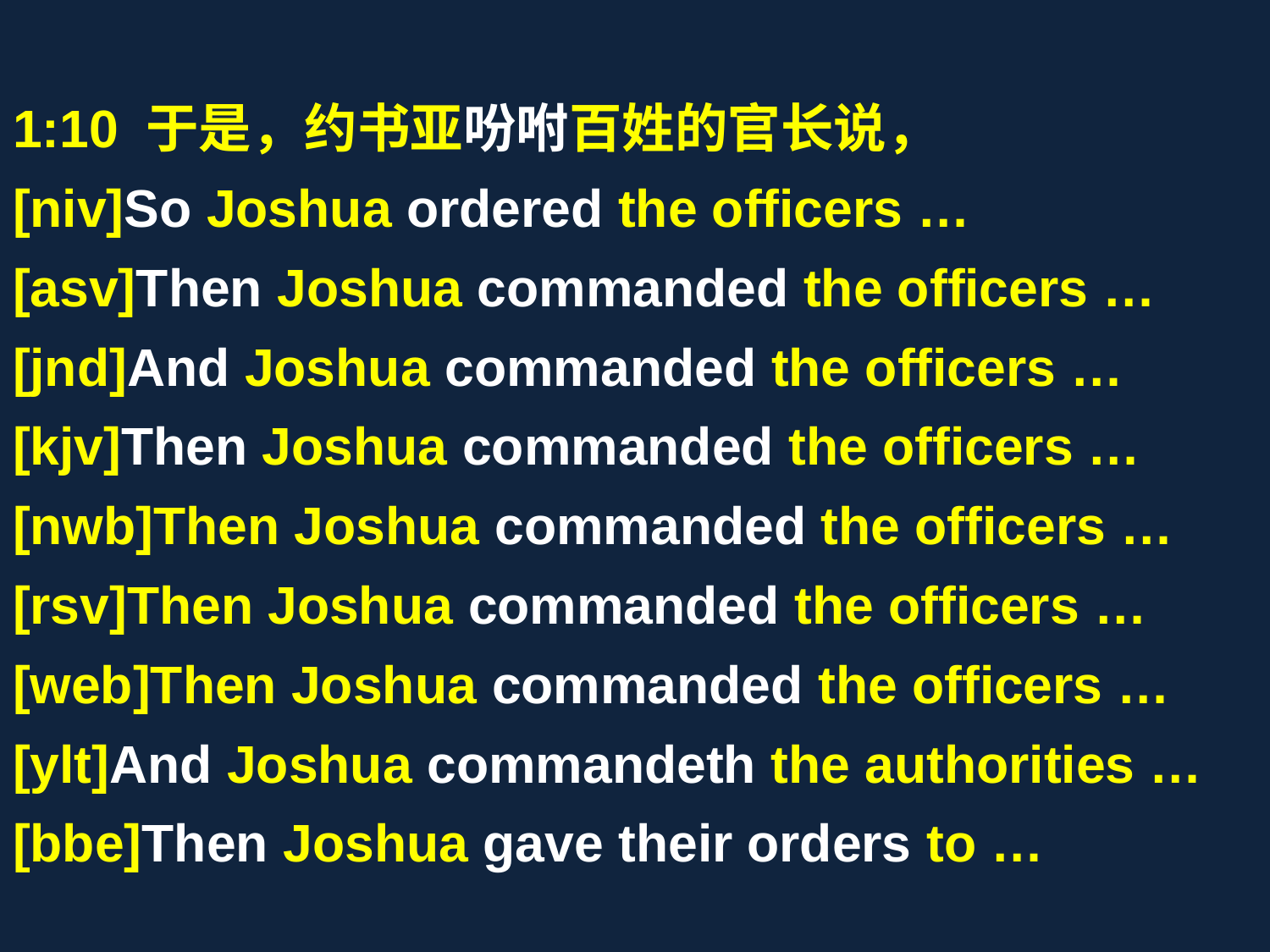

# 1:10 于是，约书亚吩咐百姓的官长说， [niv]So Joshua ordered the officers … [asv]Then Joshua commanded the officers … [jnd]And Joshua commanded the officers … [kjv]Then Joshua commanded the officers … [nwb]Then Joshua commanded the officers … [rsv]Then Joshua commanded the officers … [web]Then Joshua commanded the officers … [ylt]And Joshua commandeth the authorities … [bbe]Then Joshua gave their orders to …